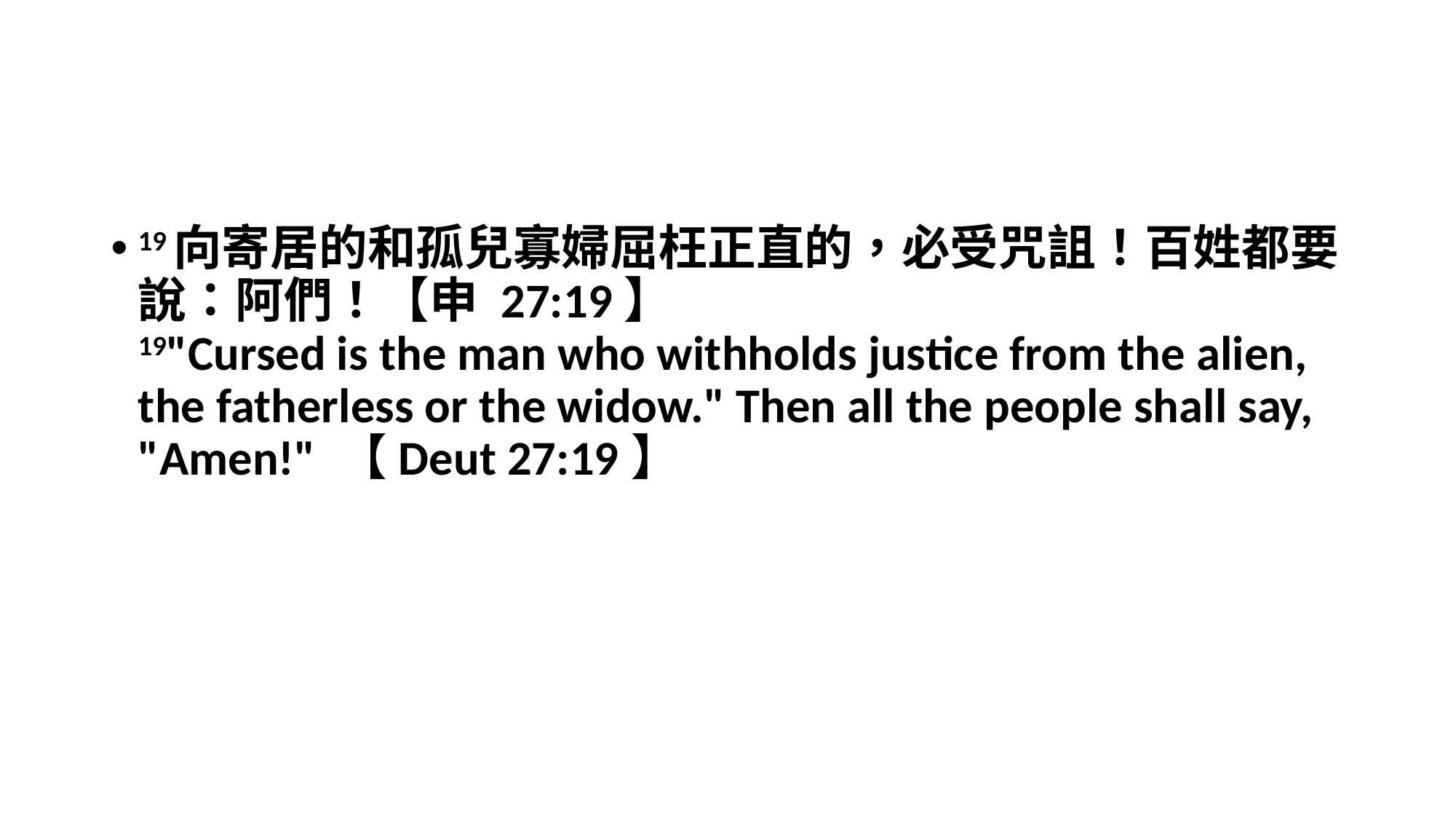

#
19向寄居的和孤兒寡婦屈枉正直的，必受咒詛！百姓都要說：阿們！【申 27:19】
19"Cursed is the man who withholds justice from the alien, the fatherless or the widow." Then all the people shall say, "Amen!" 【Deut 27:19】